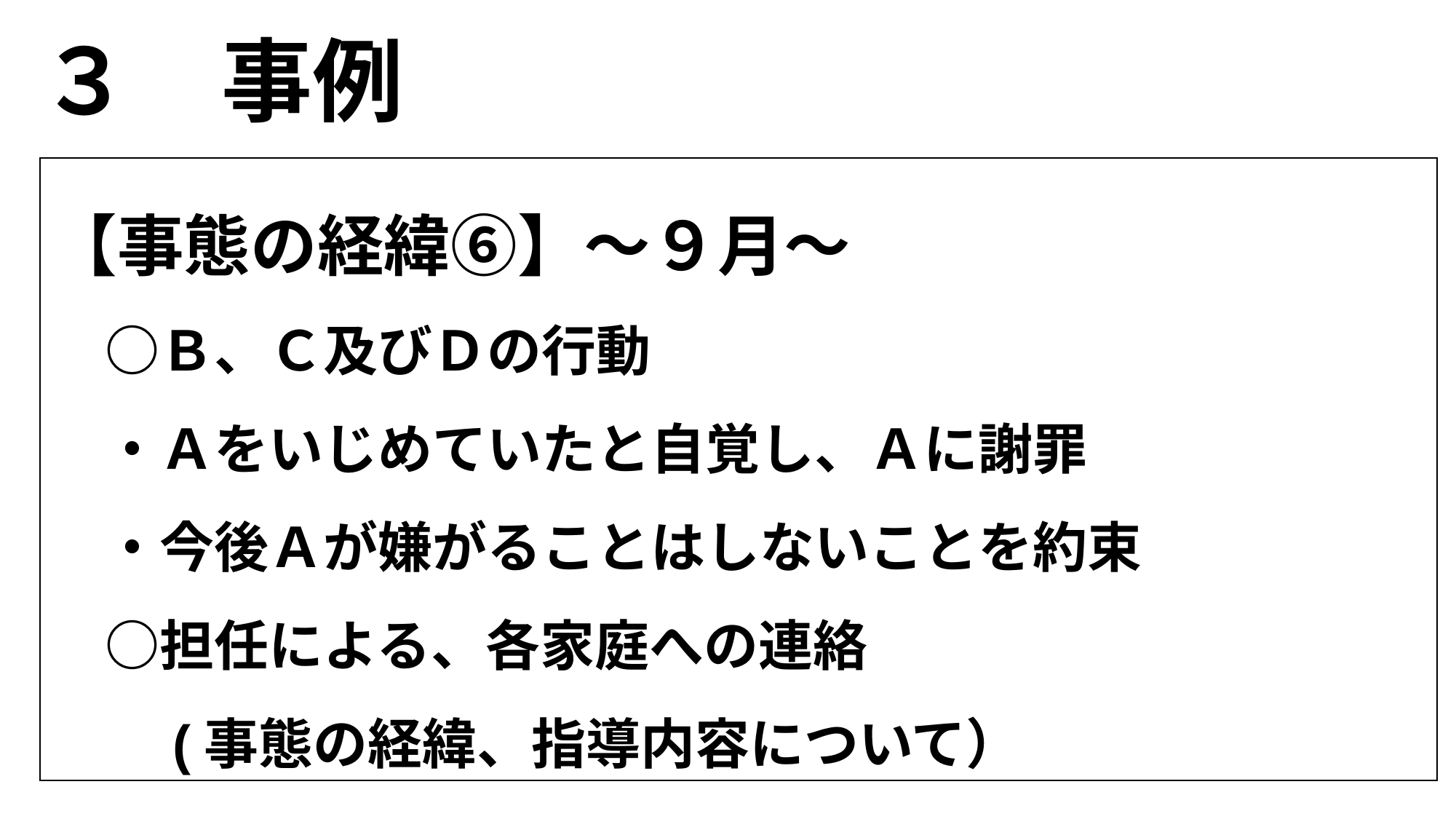

３　事例
【事態の経緯⑥】～９月～
　○Ｂ、Ｃ及びＤの行動
　・Ａをいじめていたと自覚し、Ａに謝罪
　・今後Ａが嫌がることはしないことを約束
　○担任による、各家庭への連絡
　　(事態の経緯、指導内容について）